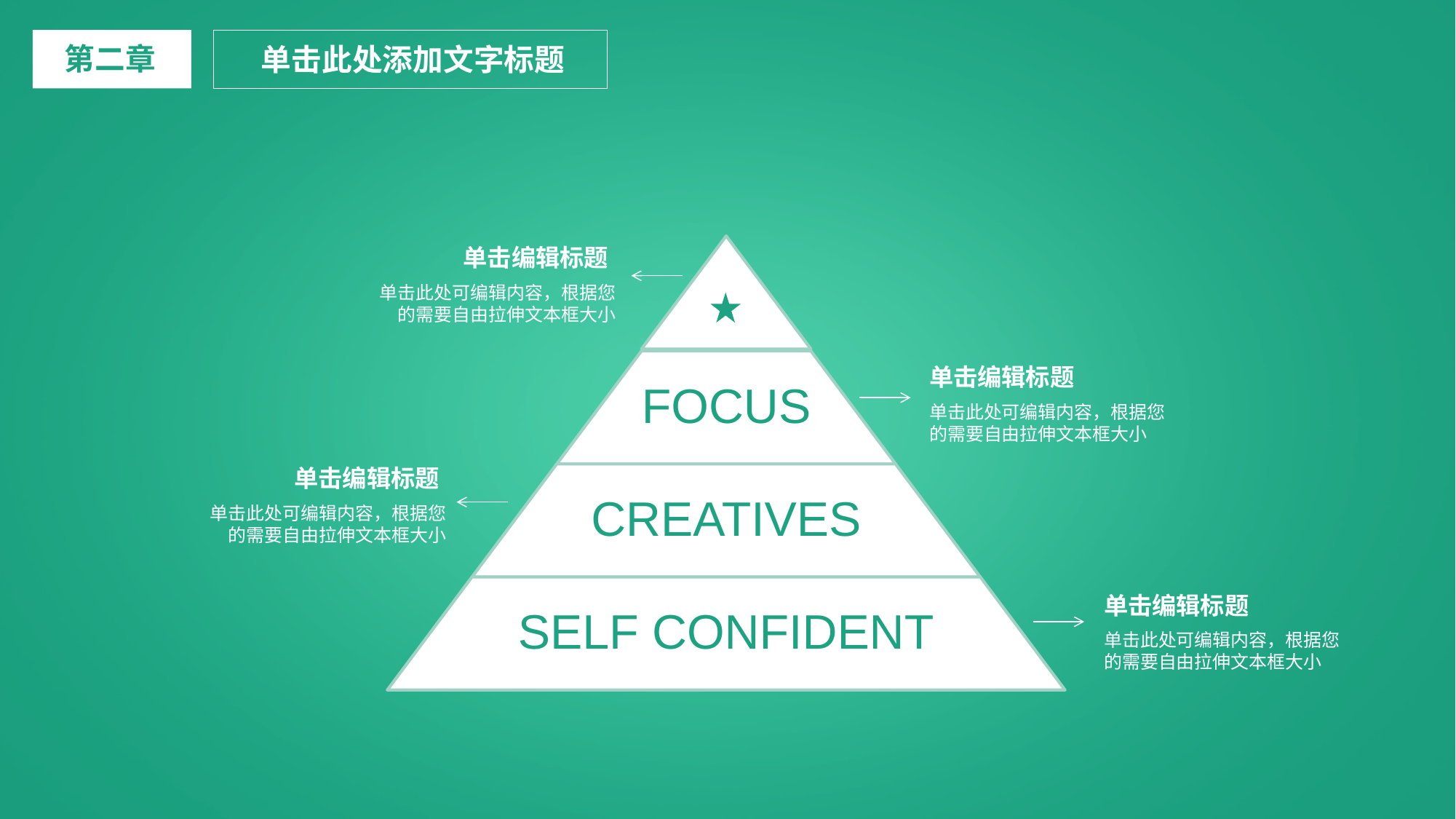

第二章
单击此处添加文字标题

单击编辑标题

单击此处可编辑内容，根据您的需要自由拉伸文本框大小

FOCUS
单击编辑标题

单击此处可编辑内容，根据您的需要自由拉伸文本框大小
单击编辑标题
CREATIVES

单击此处可编辑内容，根据您的需要自由拉伸文本框大小
SELF CONFIDENT
单击编辑标题

单击此处可编辑内容，根据您的需要自由拉伸文本框大小